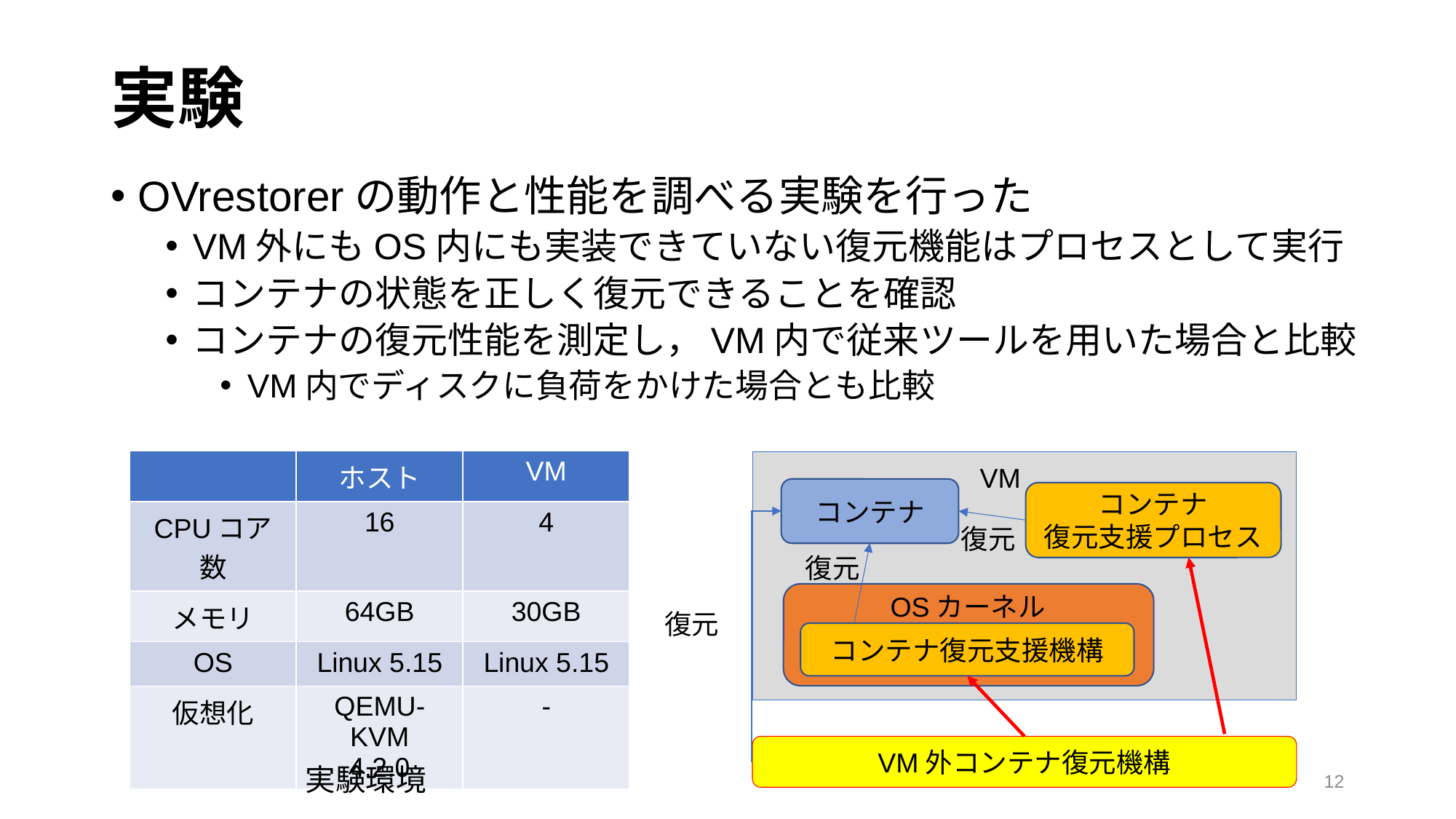

# 実験
OVrestorerの動作と性能を調べる実験を行った
VM外にもOS内にも実装できていない復元機能はプロセスとして実行
コンテナの状態を正しく復元できることを確認
コンテナの復元性能を測定し，VM内で従来ツールを用いた場合と比較
VM内でディスクに負荷をかけた場合とも比較

|  | ホスト | VM |
| --- | --- | --- |
| CPUコア数 | 16 | 4 |
| メモリ | 64GB | 30GB |
| OS | Linux 5.15 | Linux 5.15 |
| 仮想化 | QEMU-KVM 4.2.0 | - |

VM
コンテナ
コンテナ
復元支援プロセス
復元
復元

OSカーネル
復元
コンテナ復元支援機構
VM外コンテナ復元機構
実験環境
12